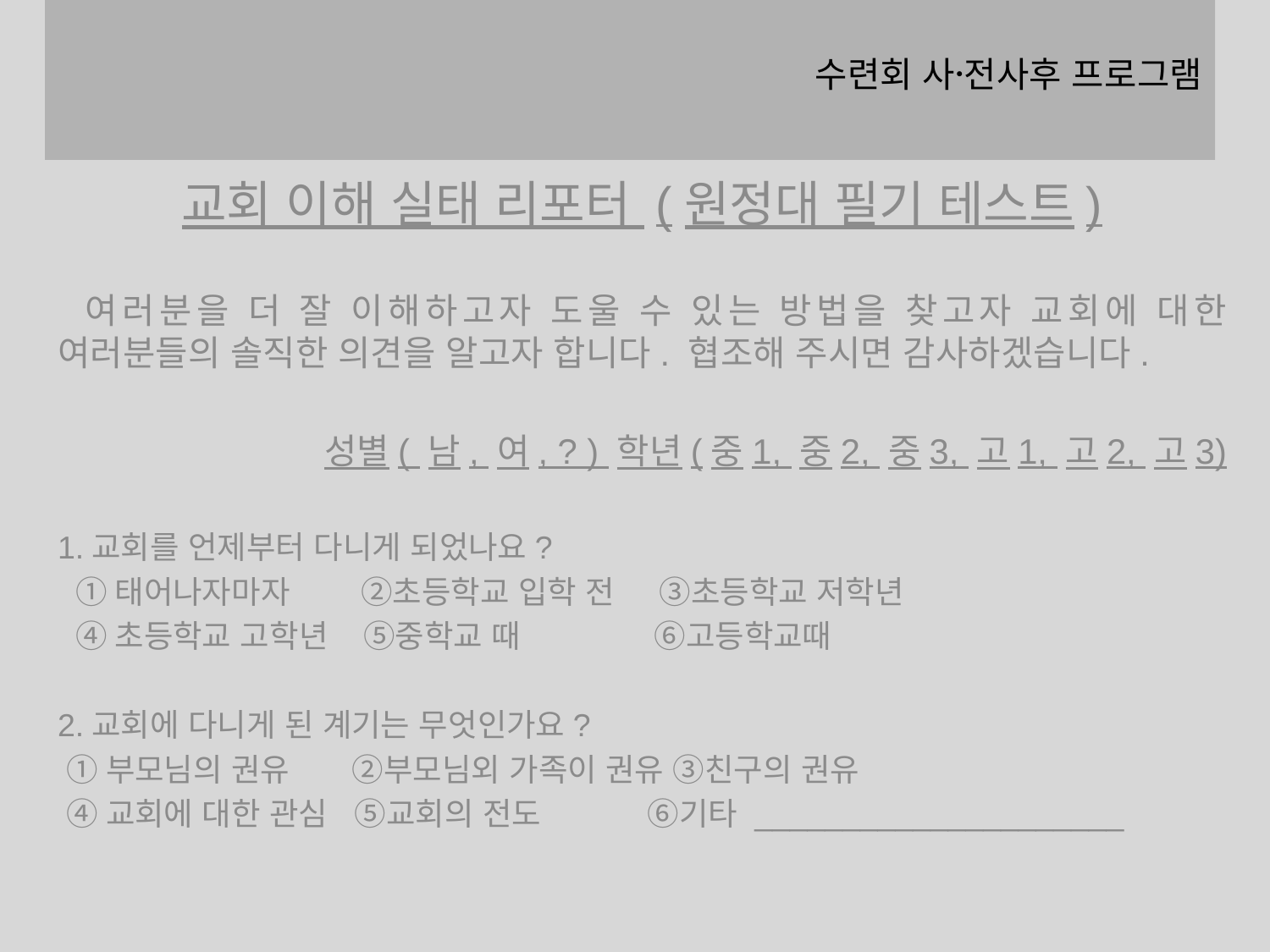

# 수련회 사전〮사후 프로그램
교회 이해 실태 리포터 (원정대 필기 테스트)

 여러분을 더 잘 이해하고자 도울 수 있는 방법을 찾고자 교회에 대한 여러분들의 솔직한 의견을 알고자 합니다. 협조해 주시면 감사하겠습니다.

성별( 남, 여, ? ) 학년(중1, 중2, 중3, 고1, 고2, 고3)

1.교회를 언제부터 다니게 되었나요?
  ①태어나자마자        ②초등학교 입학 전     ③초등학교 저학년
  ④초등학교 고학년    ⑤중학교 때               ⑥고등학교때

2.교회에 다니게 된 계기는 무엇인가요?
 ①부모님의 권유       ②부모님외 가족이 권유 ③친구의 권유
 ④교회에 대한 관심   ⑤교회의 전도            ⑥기타 _____________________